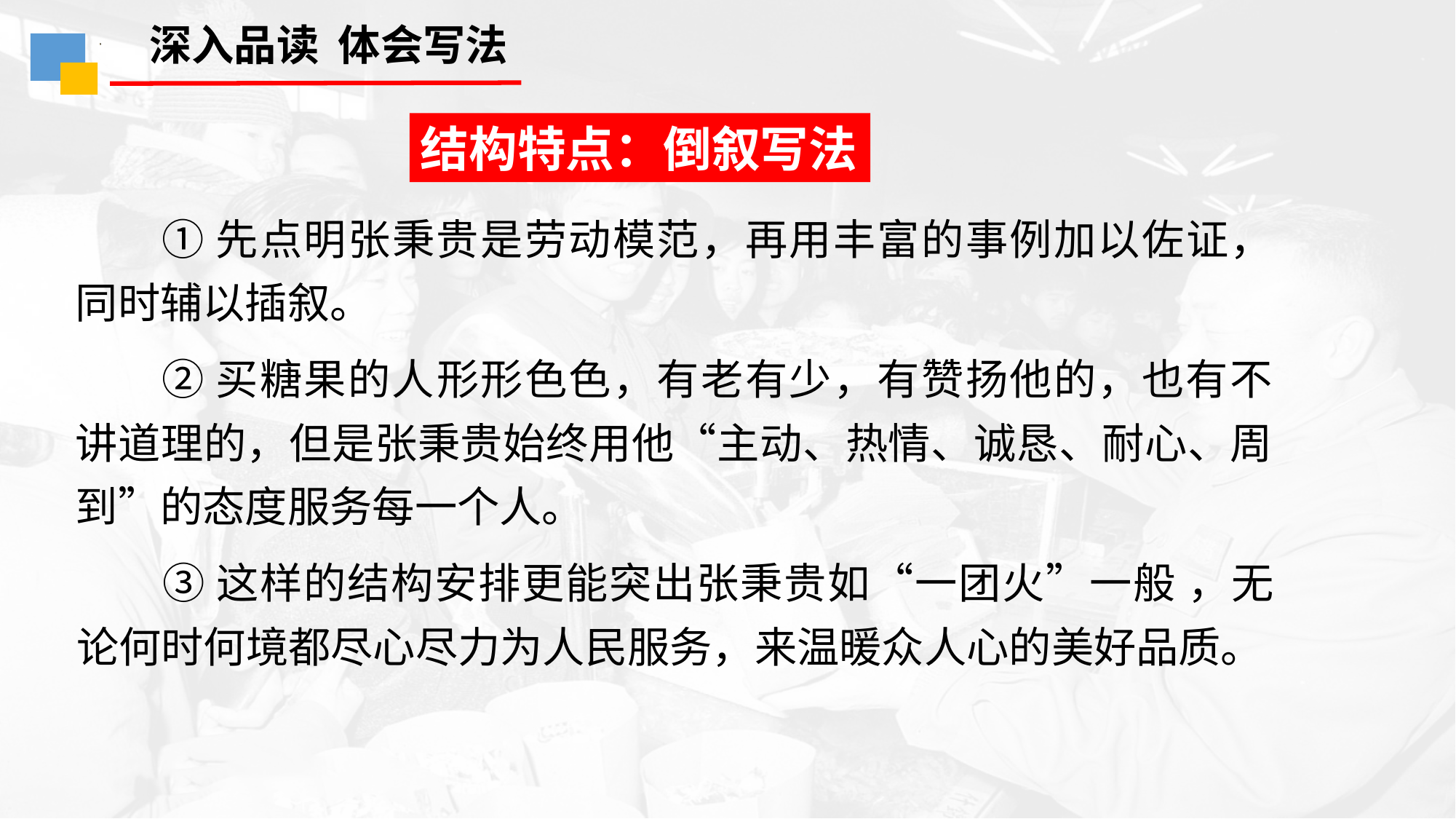

深入品读  体会写法

结构特点：倒叙写法
①先点明张秉贵是劳动模范，再用丰富的事例加以佐证，同时辅以插叙。
②买糖果的人形形色色，有老有少，有赞扬他的，也有不讲道理的，但是张秉贵始终用他“主动、热情、诚恳、耐心、周到”的态度服务每一个人。
③这样的结构安排更能突出张秉贵如“一团火”一般 ，无论何时何境都尽心尽力为人民服务，来温暖众人心的美好品质。